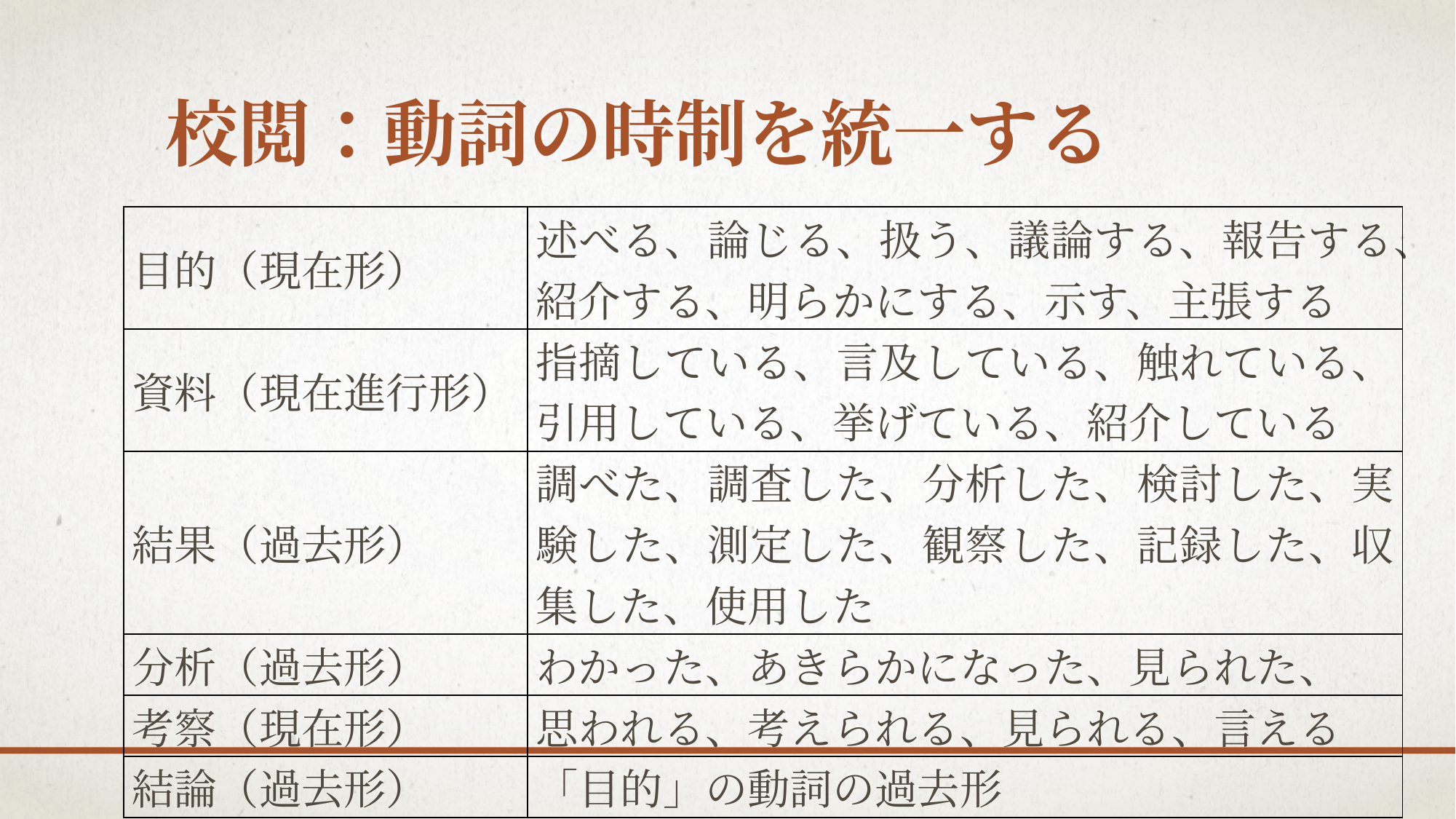

# 校閲：動詞の時制を統一する
| 目的（現在形） | 述べる、論じる、扱う、議論する、報告する、紹介する、明らかにする、示す、主張する |
| --- | --- |
| 資料（現在進行形） | 指摘している、言及している、触れている、引用している、挙げている、紹介している |
| 結果（過去形） | 調べた、調査した、分析した、検討した、実験した、測定した、観察した、記録した、収集した、使用した |
| 分析（過去形） | わかった、あきらかになった、見られた、 |
| 考察（現在形） | 思われる、考えられる、見られる、言える |
| 結論（過去形） | 「目的」の動詞の過去形 |